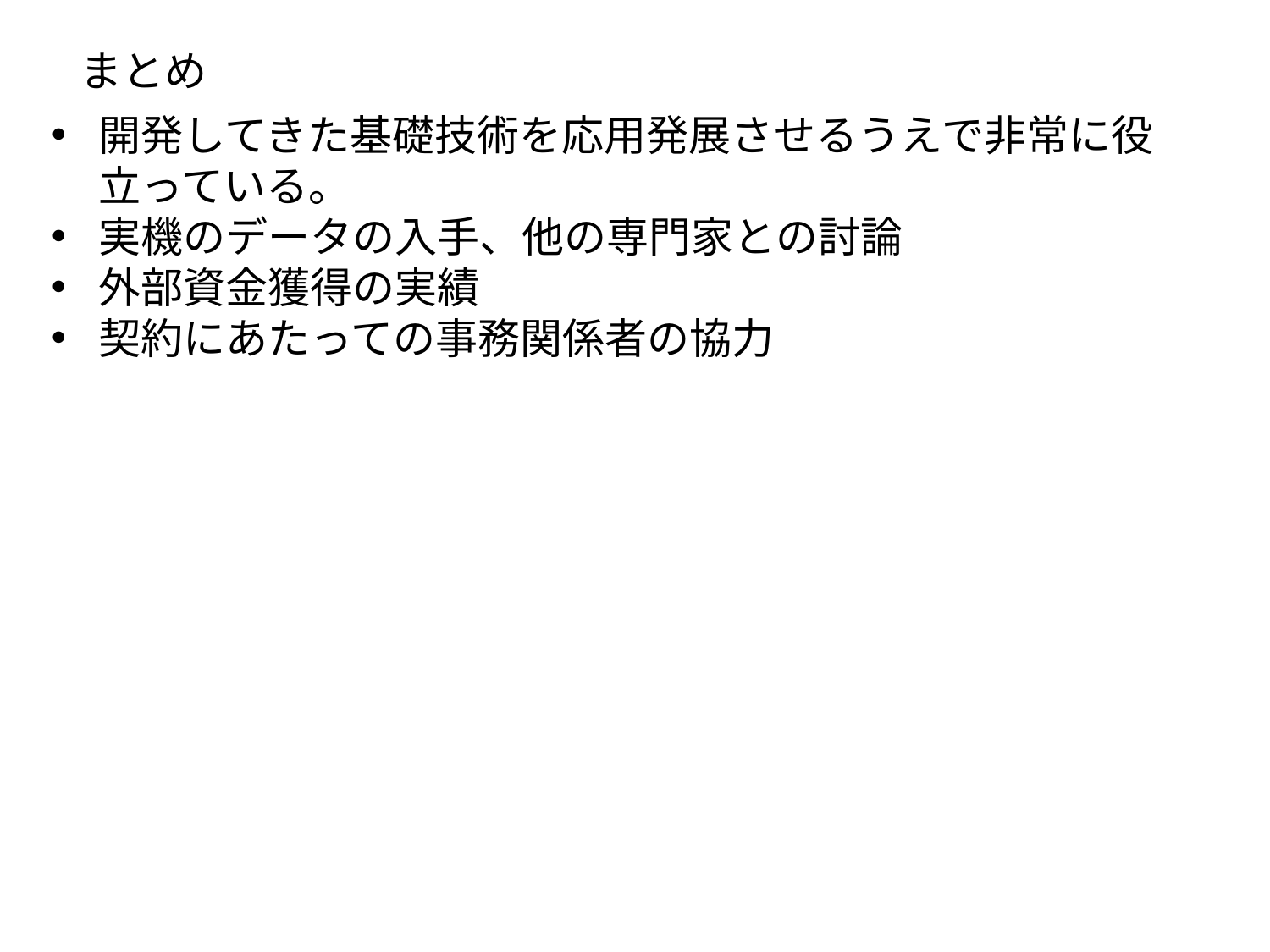

まとめ
開発してきた基礎技術を応用発展させるうえで非常に役立っている。
実機のデータの入手、他の専門家との討論
外部資金獲得の実績
契約にあたっての事務関係者の協力